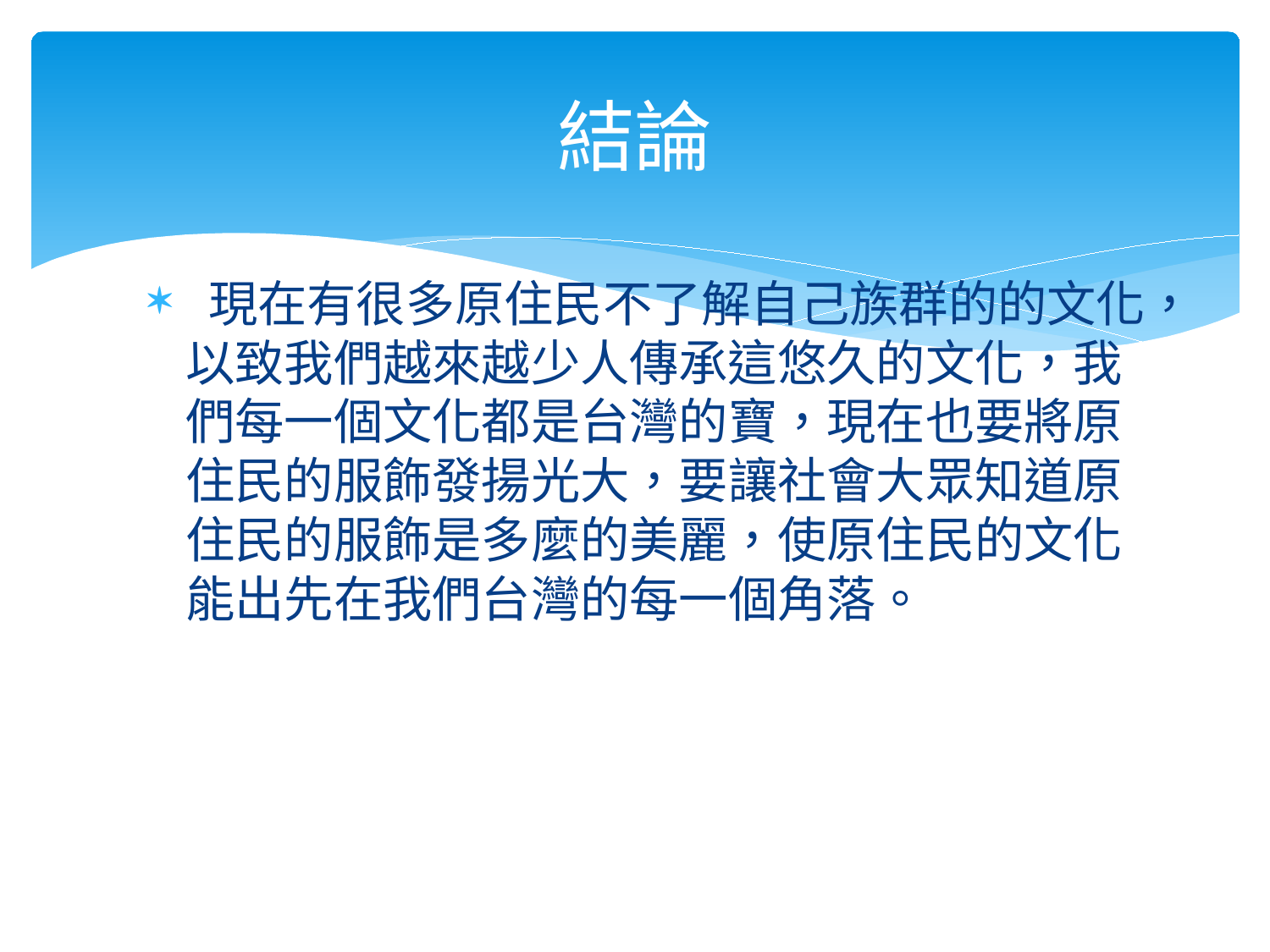

# 結論
 現在有很多原住民不了解自己族群的的文化，以致我們越來越少人傳承這悠久的文化，我們每一個文化都是台灣的寶，現在也要將原住民的服飾發揚光大，要讓社會大眾知道原住民的服飾是多麼的美麗，使原住民的文化能出先在我們台灣的每一個角落。